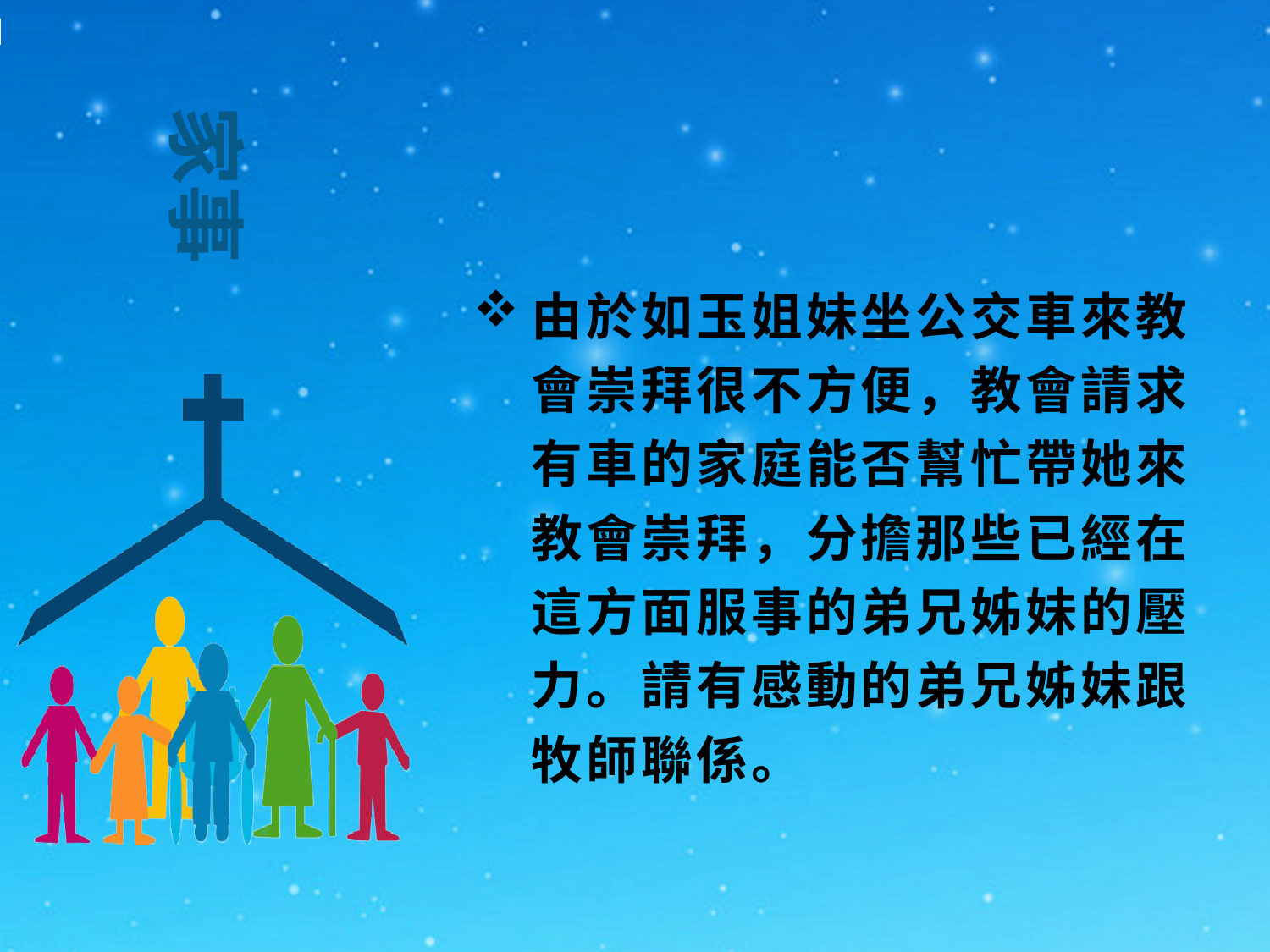

由於如玉姐妹坐公交車來教會崇拜很不方便，教會請求有車的家庭能否幫忙帶她來教會崇拜，分擔那些已經在這方面服事的弟兄姊妹的壓力。請有感動的弟兄姊妹跟牧師聯係。